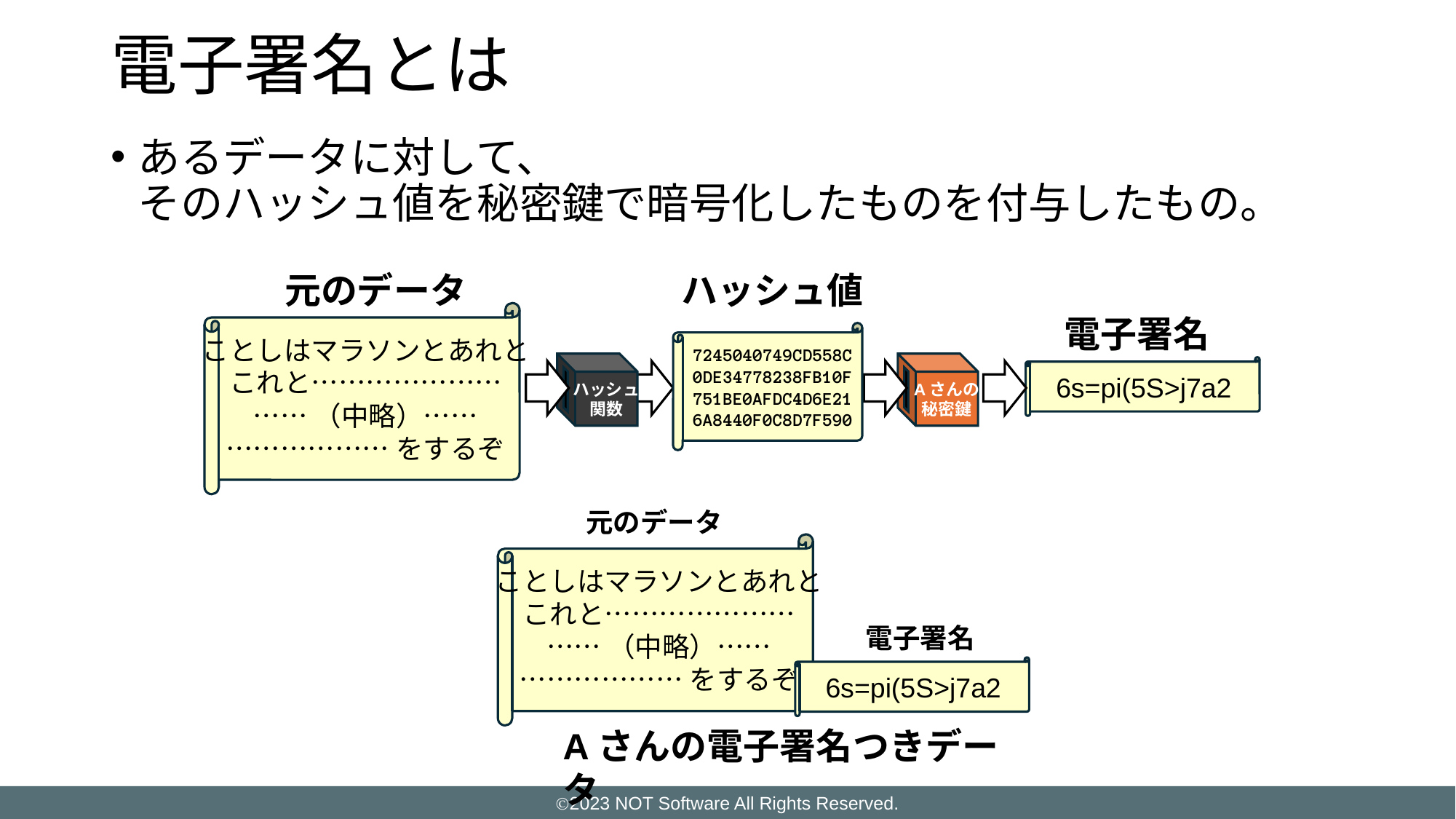

# 電子署名とは
あるデータに対して、
そのハッシュ値を秘密鍵で暗号化したものを付与したもの。
元のデータ
ハッシュ値
ことしはマラソンとあれと
これと…………………
……（中略）……
………………をするぞ
電子署名
7245040749CD558C
0DE34778238FB10F
751BE0AFDC4D6E21
6A8440F0C8D7F590
ハッシュ
関数

Aさんの
秘密鍵

6s=pi(5S>j7a2

元のデータ
ことしはマラソンとあれと
これと…………………
……（中略）……
………………をするぞ
電子署名
6s=pi(5S>j7a2
Aさんの電子署名つきデータ